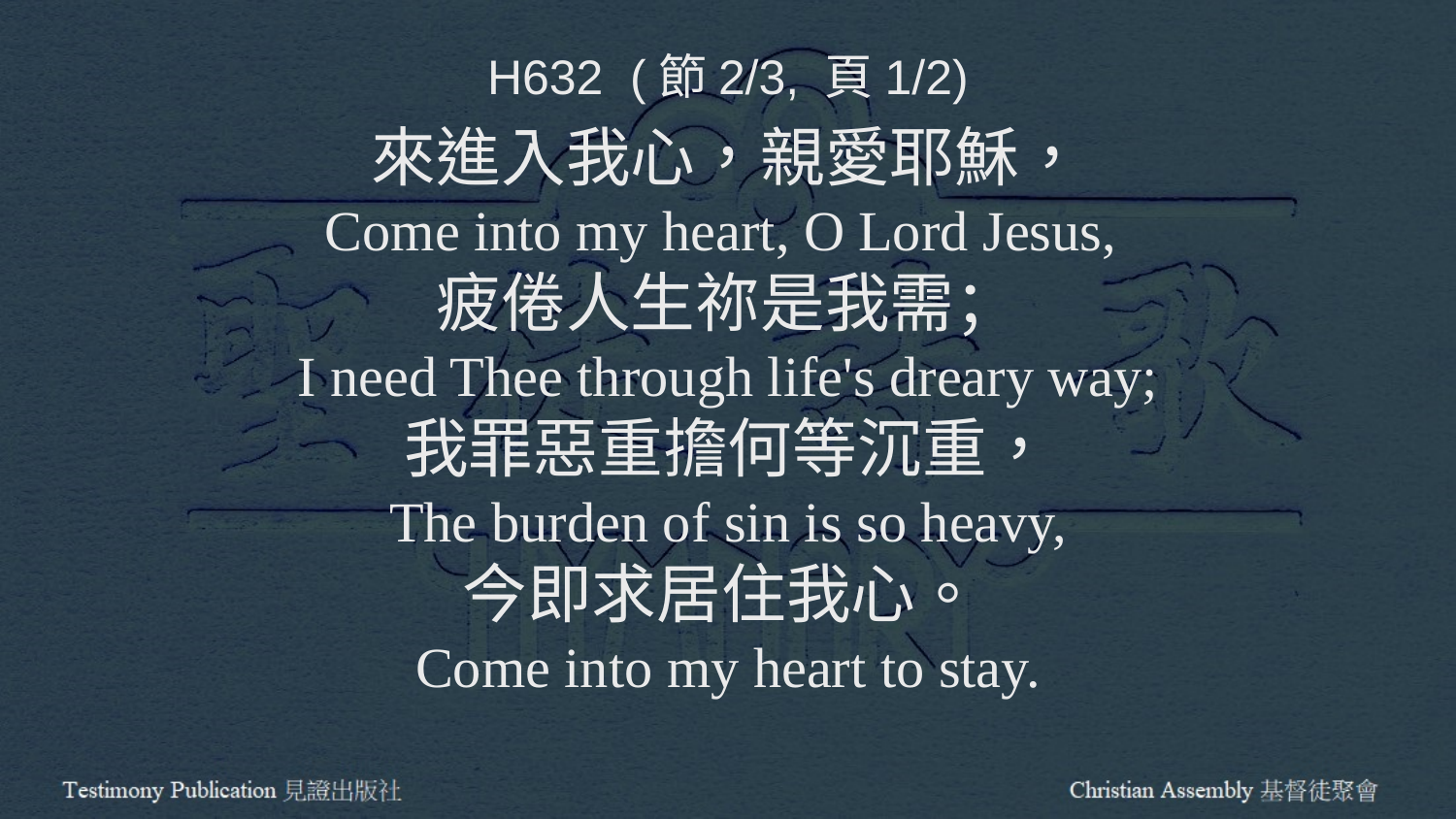

H632  (節2/3, 頁1/2)
來進入我心，親愛耶穌，
Come into my heart, O Lord Jesus,
疲倦人生祢是我需；
I need Thee through life's dreary way;
我罪惡重擔何等沉重，
The burden of sin is so heavy,
今即求居住我心。
Come into my heart to stay.